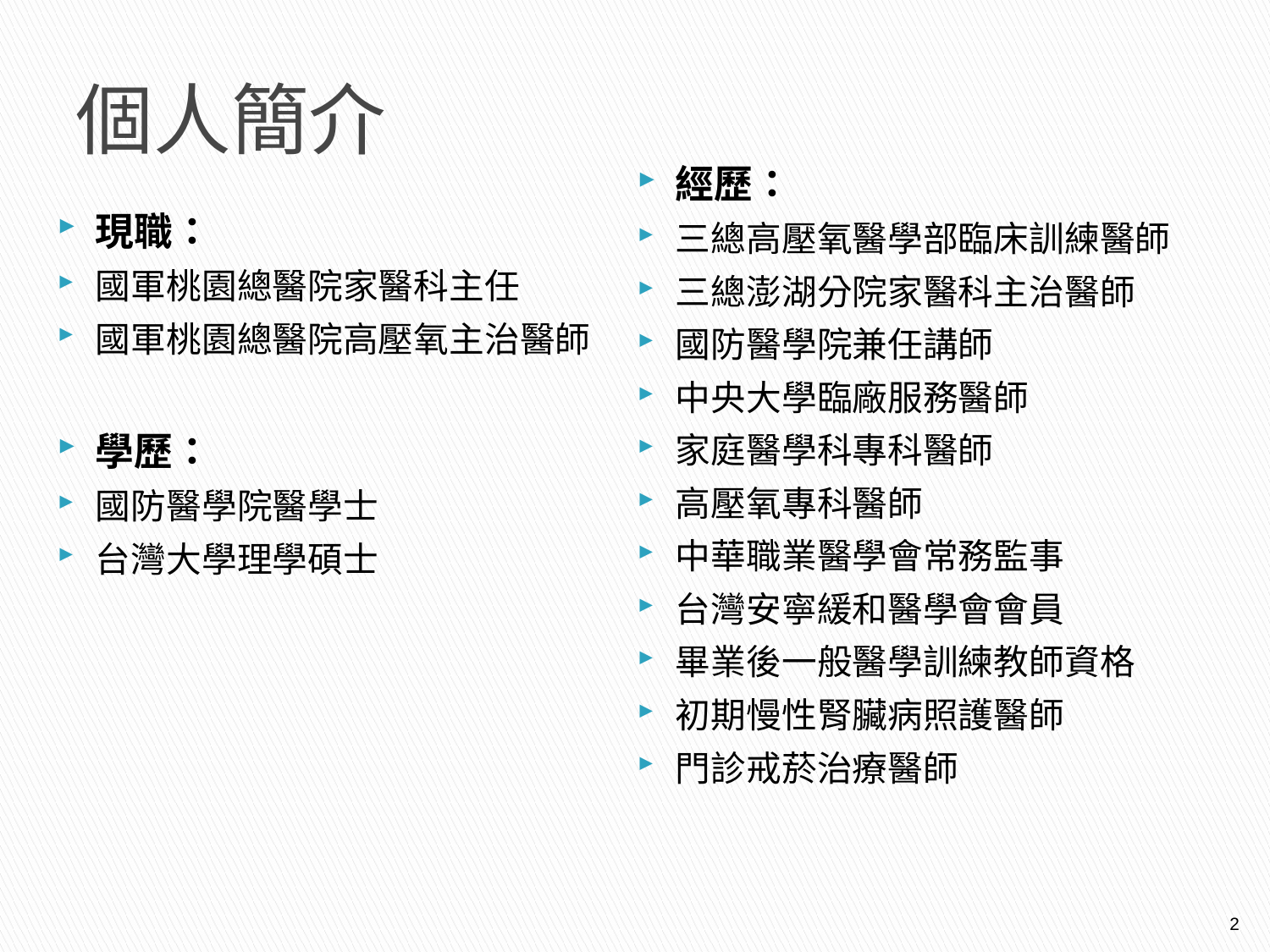

# 個人簡介

經歷：
三總高壓氧醫學部臨床訓練醫師
三總澎湖分院家醫科主治醫師
國防醫學院兼任講師
中央大學臨廠服務醫師
家庭醫學科專科醫師
高壓氧專科醫師
中華職業醫學會常務監事
台灣安寧緩和醫學會會員
畢業後一般醫學訓練教師資格
初期慢性腎臟病照護醫師
門診戒菸治療醫師

現職：
國軍桃園總醫院家醫科主任
國軍桃園總醫院高壓氧主治醫師

學歷：
國防醫學院醫學士
台灣大學理學碩士

2